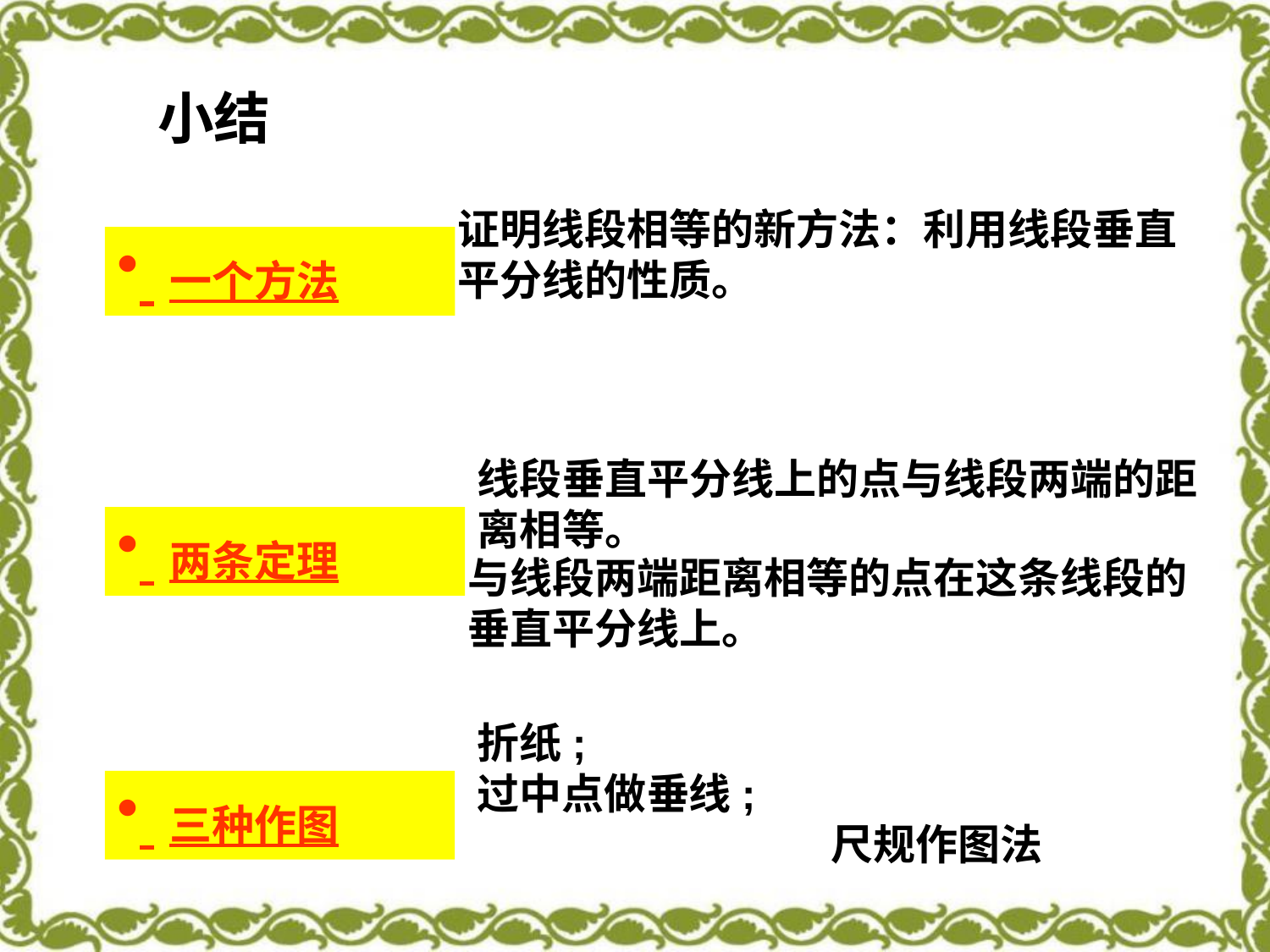

小结
证明线段相等的新方法：利用线段垂直平分线的性质。
 一个方法
线段垂直平分线上的点与线段两端的距离相等。
 两条定理
与线段两端距离相等的点在这条线段的垂直平分线上。
折纸;                                       过中点做垂线;                                                        尺规作图法
 三种作图